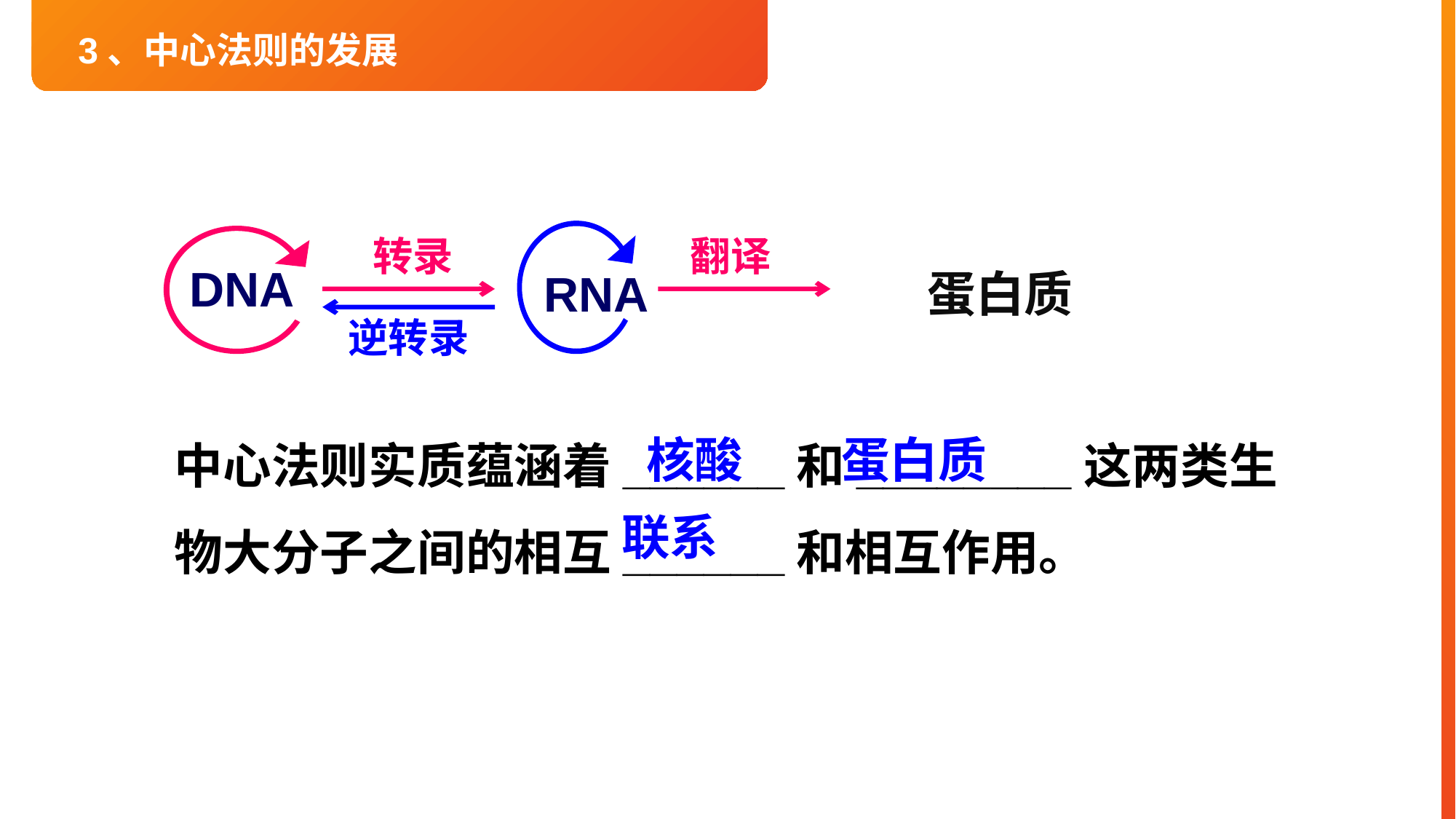

3、中心法则的发展

转录
翻译

DNA
RNA
蛋白质

逆转录
核酸
蛋白质
中心法则实质蕴涵着______和________这两类生物大分子之间的相互______和相互作用。
联系